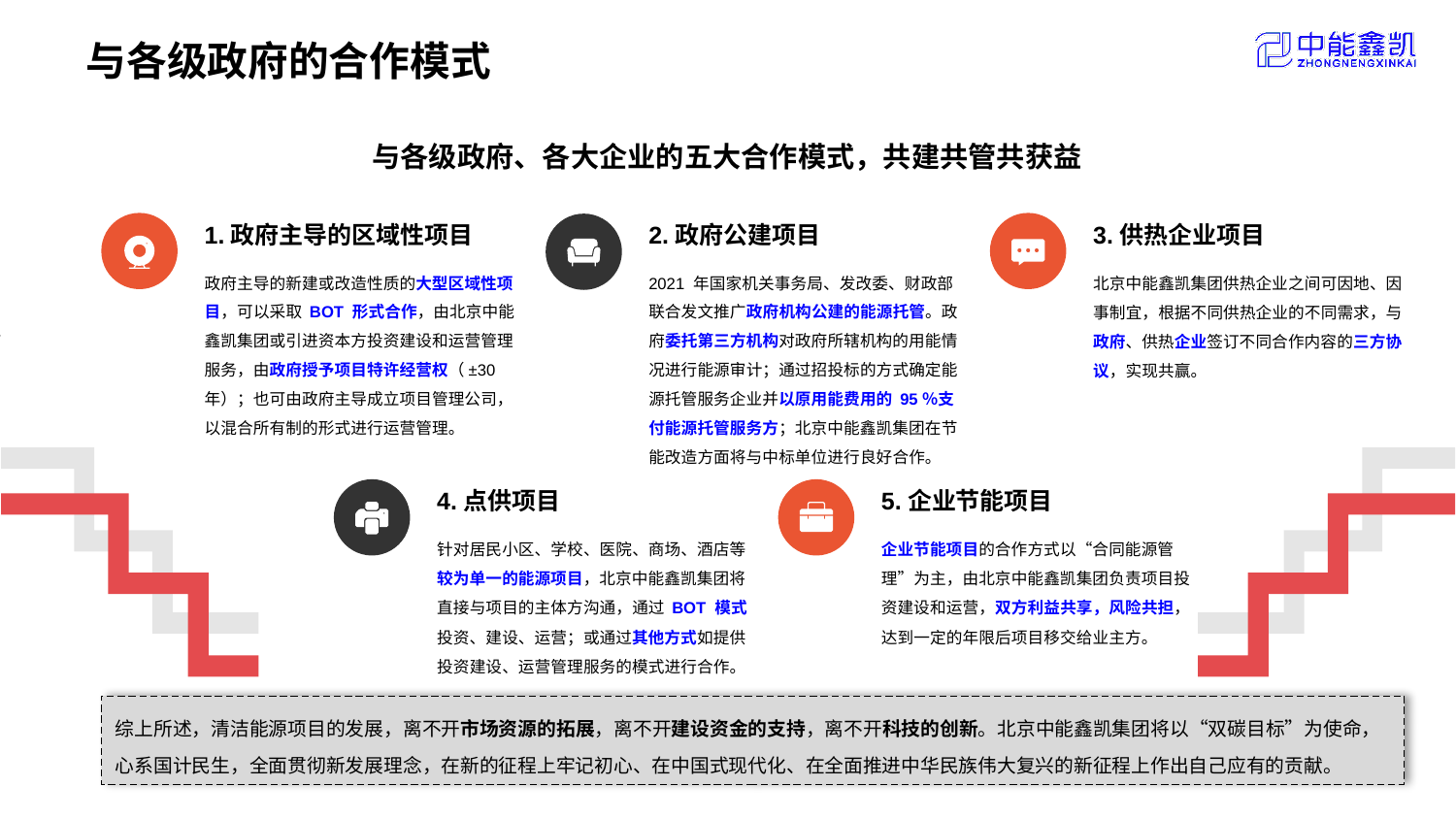

与各级政府的合作模式
与各级政府、各大企业的五大合作模式，共建共管共获益
1.政府主导的区域性项目

政府主导的新建或改造性质的大型区域性项目，可以采取 BOT 形式合作，由北京中能鑫凯集团或引进资本方投资建设和运营管理服务，由政府授予项目特许经营权（±30 年）；也可由政府主导成立项目管理公司，以混合所有制的形式进行运营管理。

2.政府公建项目

2021 年国家机关事务局、发改委、财政部联合发文推广政府机构公建的能源托管。政府委托第三方机构对政府所辖机构的用能情况进行能源审计；通过招投标的方式确定能源托管服务企业并以原用能费用的 95％支付能源托管服务方；北京中能鑫凯集团在节能改造方面将与中标单位进行良好合作。
3.供热企业项目

北京中能鑫凯集团供热企业之间可因地、因事制宜，根据不同供热企业的不同需求，与政府、供热企业签订不同合作内容的三方协议，实现共赢。
4.点供项目

针对居民小区、学校、医院、商场、酒店等较为单一的能源项目，北京中能鑫凯集团将直接与项目的主体方沟通，通过 BOT 模式投资、建设、运营；或通过其他方式如提供投资建设、运营管理服务的模式进行合作。
5.企业节能项目

企业节能项目的合作方式以“合同能源管理”为主，由北京中能鑫凯集团负责项目投资建设和运营，双方利益共享，风险共担，达到一定的年限后项目移交给业主方。

综上所述，清洁能源项目的发展，离不开市场资源的拓展，离不开建设资金的支持，离不开科技的创新。北京中能鑫凯集团将以“双碳目标”为使命，心系国计民生，全面贯彻新发展理念，在新的征程上牢记初心、在中国式现代化、在全面推进中华民族伟大复兴的新征程上作出自己应有的贡献。